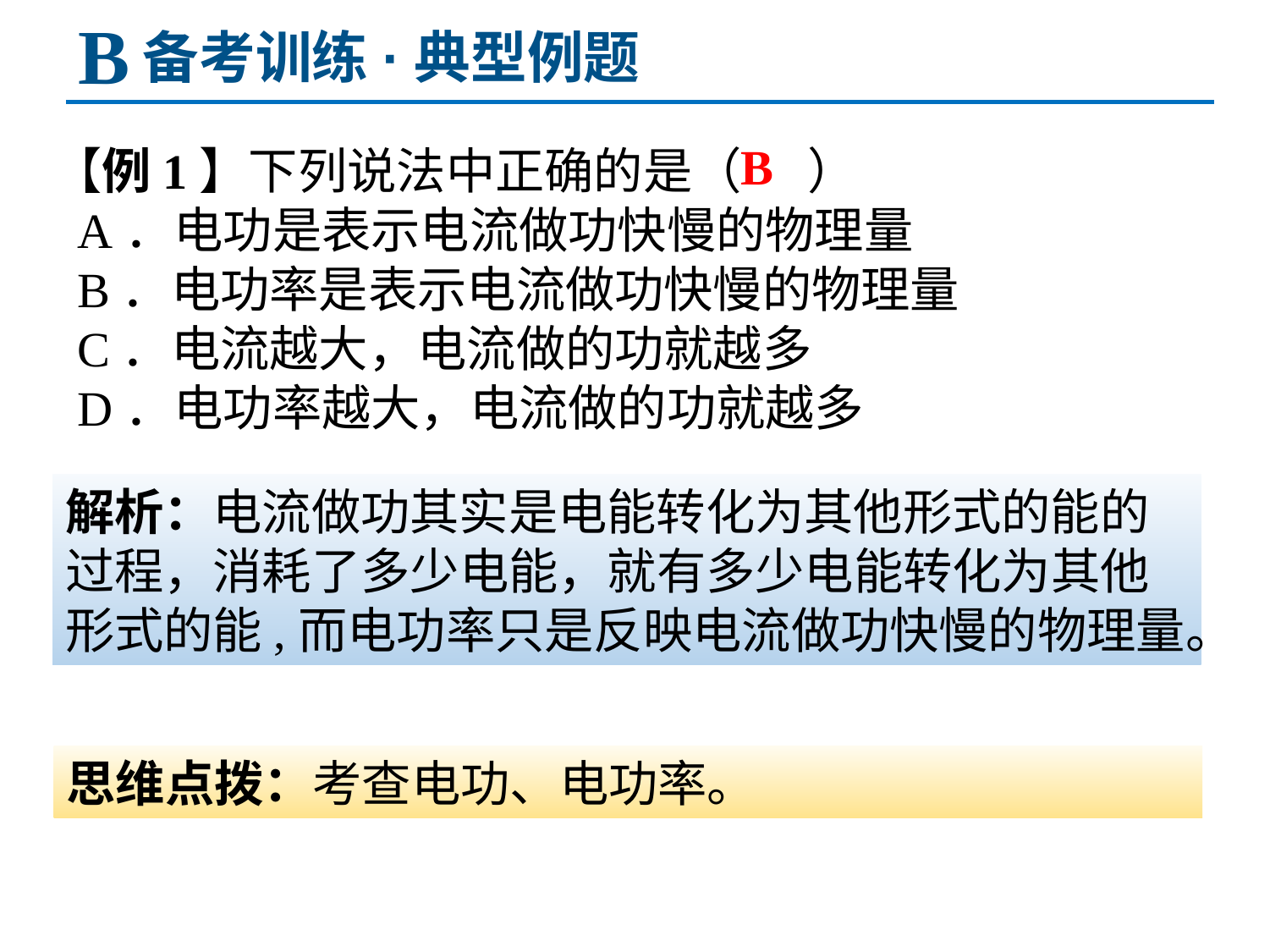

B
备考训练·典型例题
B
【例1】下列说法中正确的是（      ）
  A．电功是表示电流做功快慢的物理量
  B．电功率是表示电流做功快慢的物理量
  C．电流越大，电流做的功就越多
  D．电功率越大，电流做的功就越多
解析：电流做功其实是电能转化为其他形式的能的过程，消耗了多少电能，就有多少电能转化为其他形式的能,而电功率只是反映电流做功快慢的物理量。
思维点拨：考查电功、电功率。